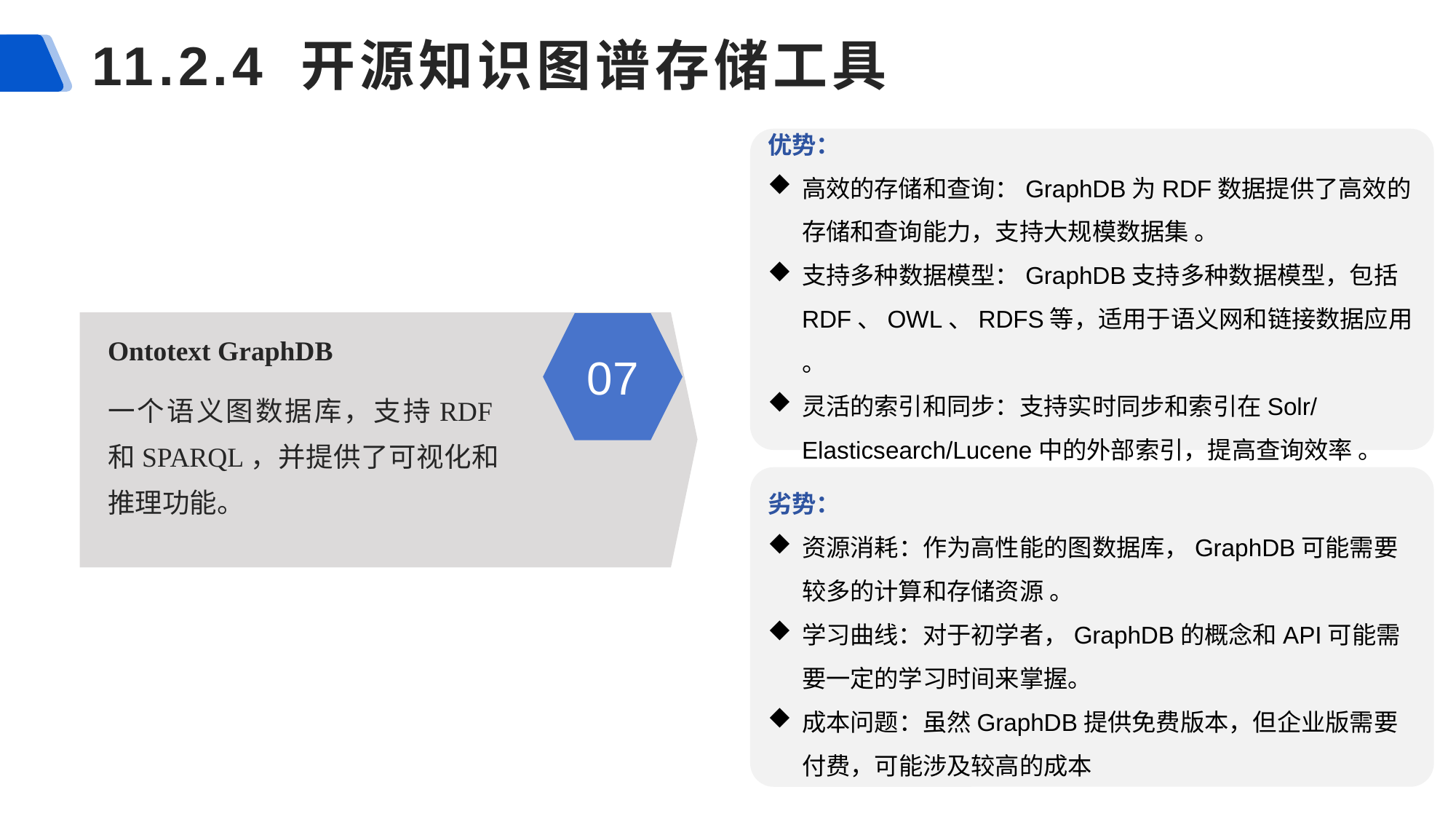

# 11.2.4 开源知识图谱存储工具

优势：
高效的存储和查询：GraphDB为RDF数据提供了高效的存储和查询能力，支持大规模数据集 。
支持多种数据模型：GraphDB支持多种数据模型，包括RDF、OWL、RDFS等，适用于语义网和链接数据应用 。
灵活的索引和同步：支持实时同步和索引在Solr/Elasticsearch/Lucene中的外部索引，提高查询效率 。
Ontotext GraphDB
一个语义图数据库，支持RDF和SPARQL，并提供了可视化和推理功能。

07
劣势：
资源消耗：作为高性能的图数据库，GraphDB可能需要较多的计算和存储资源 。
学习曲线：对于初学者，GraphDB的概念和API可能需要一定的学习时间来掌握。
成本问题：虽然GraphDB提供免费版本，但企业版需要付费，可能涉及较高的成本